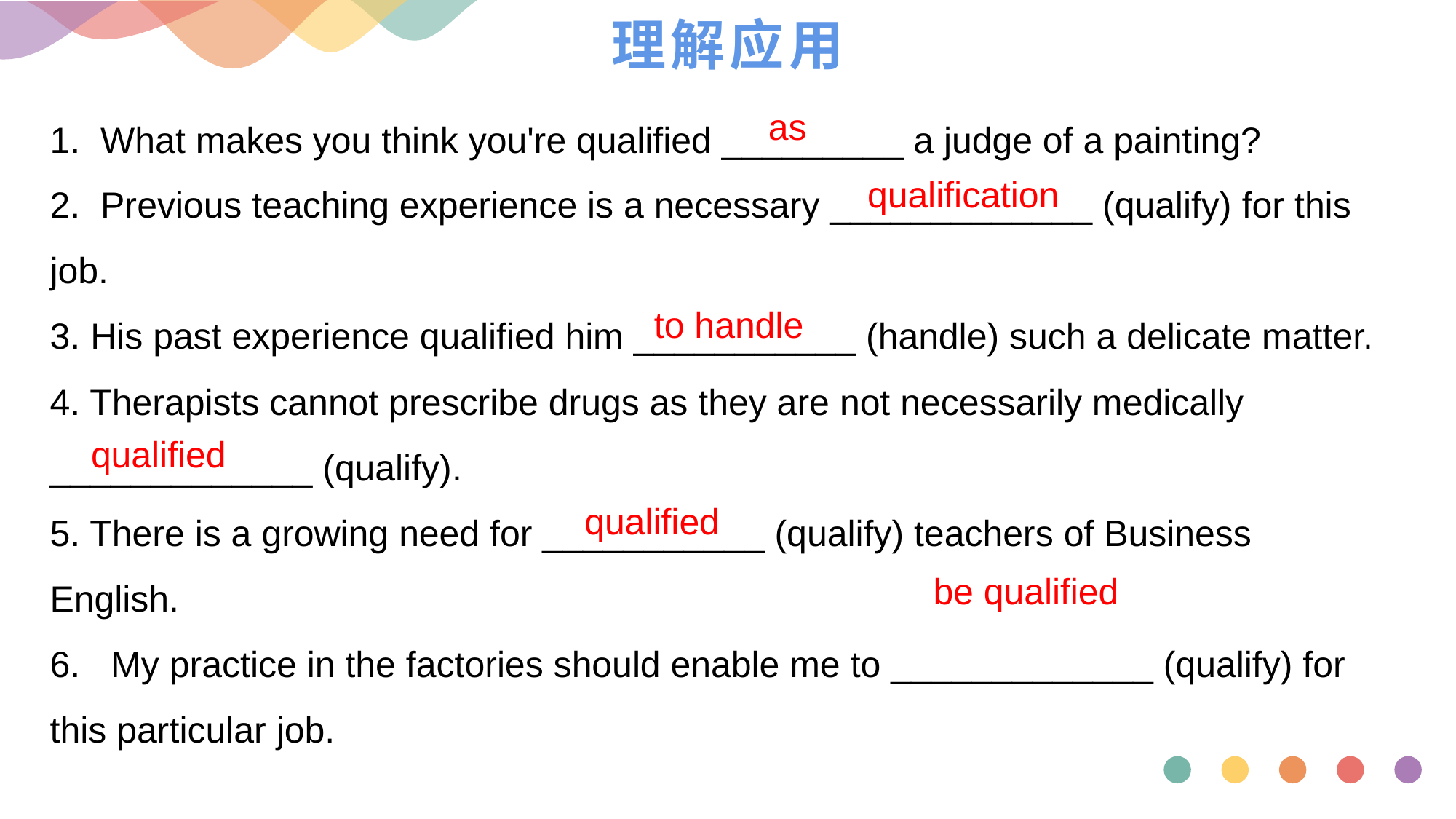

# 理解应用
  as
1.  What makes you think you're qualified _________ a judge of a painting?
2.  Previous teaching experience is a necessary _____________ (qualify) for this job.
3. His past experience qualified him ___________ (handle) such a delicate matter.
4. Therapists cannot prescribe drugs as they are not necessarily medically _____________ (qualify).
5. There is a growing need for ___________ (qualify) teachers of Business English.
6.   My practice in the factories should enable me to _____________ (qualify) for this particular job.
qualification
 to handle
 qualified
 qualified
be qualified